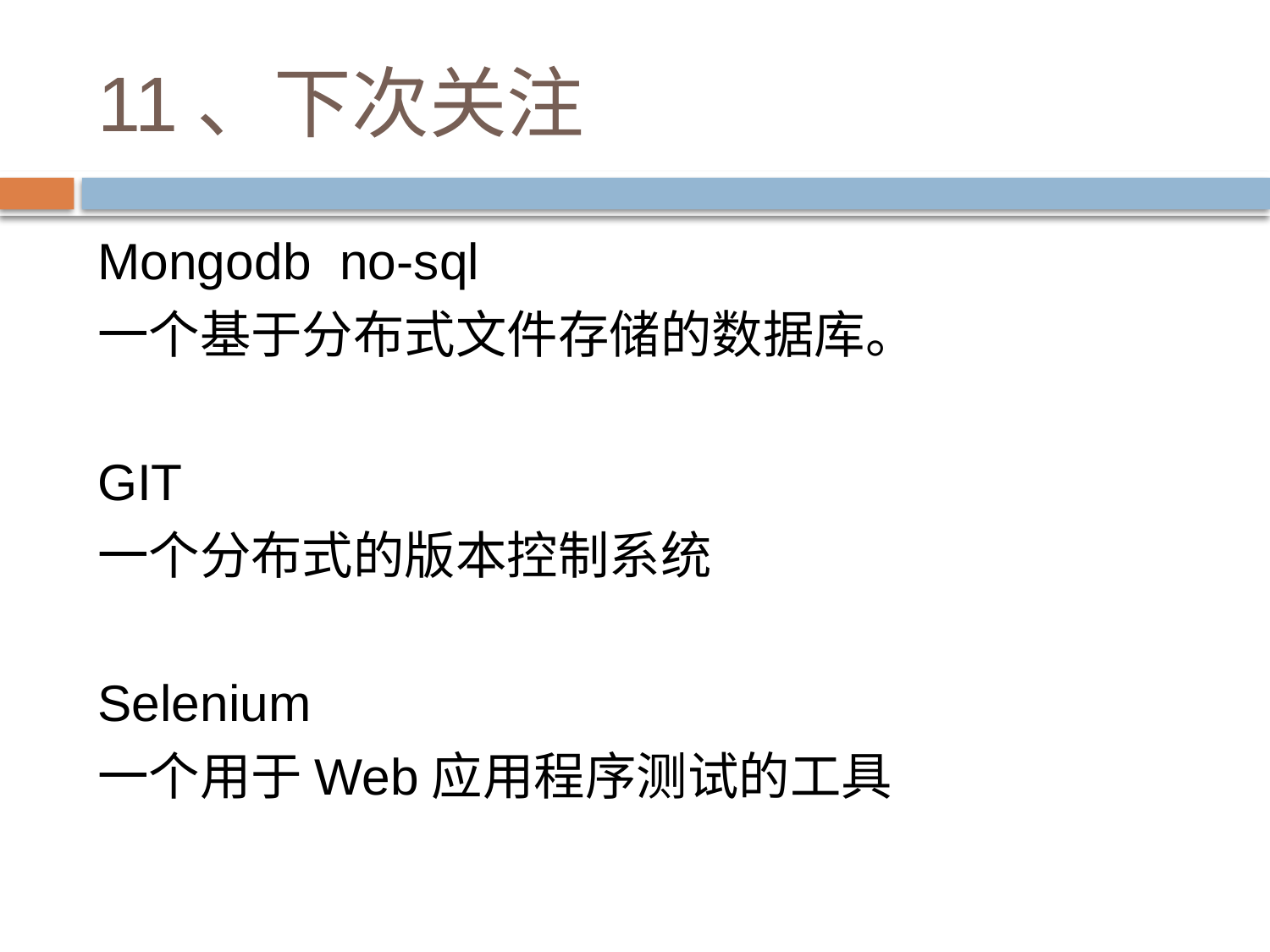

# 11、下次关注
Mongodb  no-sql
一个基于分布式文件存储的数据库。

GIT
一个分布式的版本控制系统

Selenium
一个用于Web应用程序测试的工具